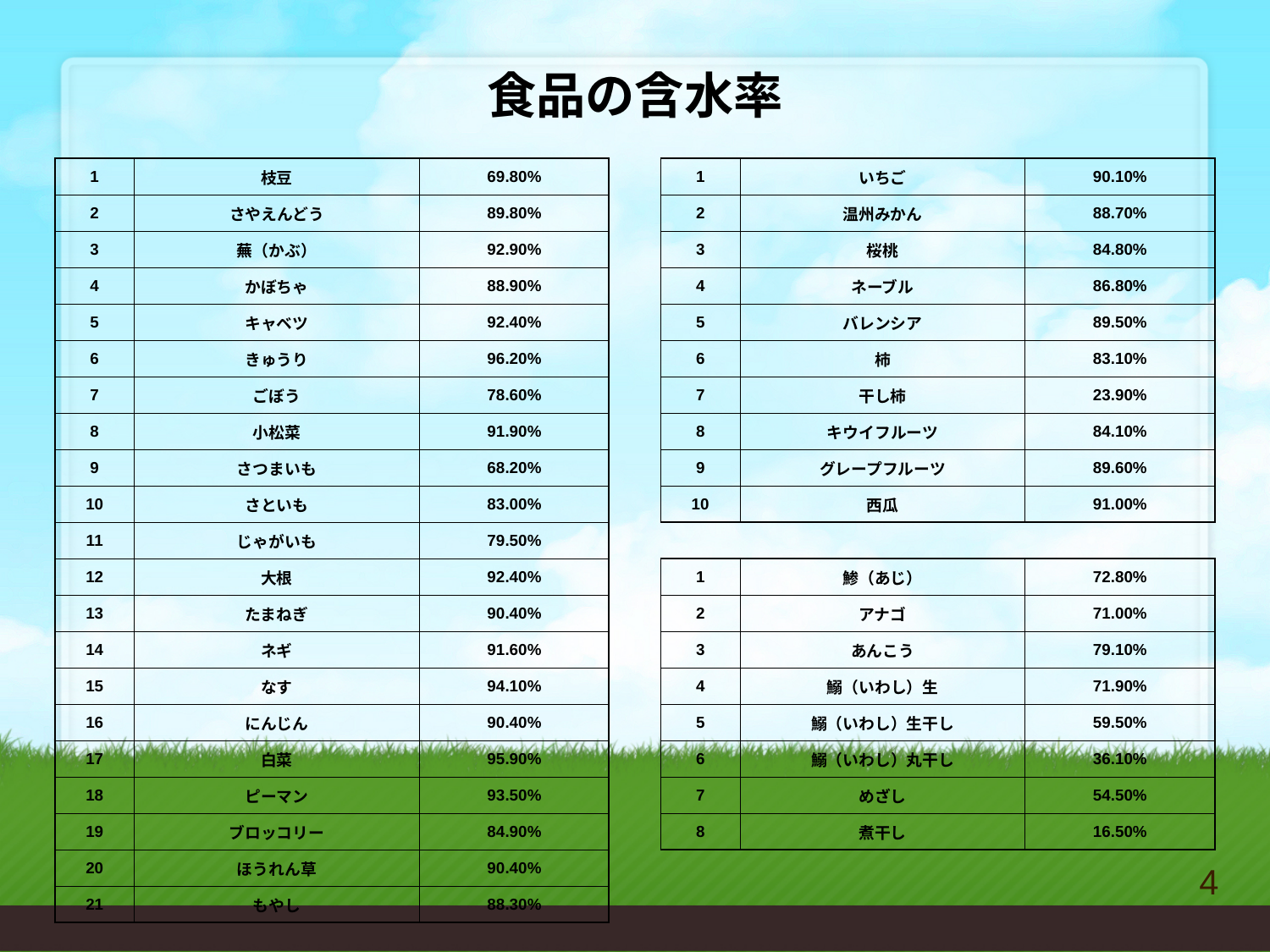

| 食品の含水率 |  |  |  |  |  |  |
| --- | --- | --- | --- | --- | --- | --- |
|  |  |  |  |  |  |  |
| 1 | 枝豆 | 69.80% |  | 1 | いちご | 90.10% |
| 2 | さやえんどう | 89.80% |  | 2 | 温州みかん | 88.70% |
| 3 | 蕪（かぶ） | 92.90% |  | 3 | 桜桃 | 84.80% |
| 4 | かぼちゃ | 88.90% |  | 4 | ネーブル | 86.80% |
| 5 | キャベツ | 92.40% |  | 5 | バレンシア | 89.50% |
| 6 | きゅうり | 96.20% |  | 6 | 柿 | 83.10% |
| 7 | ごぼう | 78.60% |  | 7 | 干し柿 | 23.90% |
| 8 | 小松菜 | 91.90% |  | 8 | キウイフルーツ | 84.10% |
| 9 | さつまいも | 68.20% |  | 9 | グレープフルーツ | 89.60% |
| 10 | さといも | 83.00% |  | 10 | 西瓜 | 91.00% |
| 11 | じゃがいも | 79.50% |  |  |  |  |
| 12 | 大根 | 92.40% |  | 1 | 鯵（あじ） | 72.80% |
| 13 | たまねぎ | 90.40% |  | 2 | アナゴ | 71.00% |
| 14 | ネギ | 91.60% |  | 3 | あんこう | 79.10% |
| 15 | なす | 94.10% |  | 4 | 鰯（いわし）生 | 71.90% |
| 16 | にんじん | 90.40% |  | 5 | 鰯（いわし）生干し | 59.50% |
| 17 | 白菜 | 95.90% |  | 6 | 鰯（いわし）丸干し | 36.10% |
| 18 | ピーマン | 93.50% |  | 7 | めざし | 54.50% |
| 19 | ブロッコリー | 84.90% |  | 8 | 煮干し | 16.50% |
| 20 | ほうれん草 | 90.40% |  |  |  |  |
| 21 | もやし | 88.30% |  |  |  |  |
4